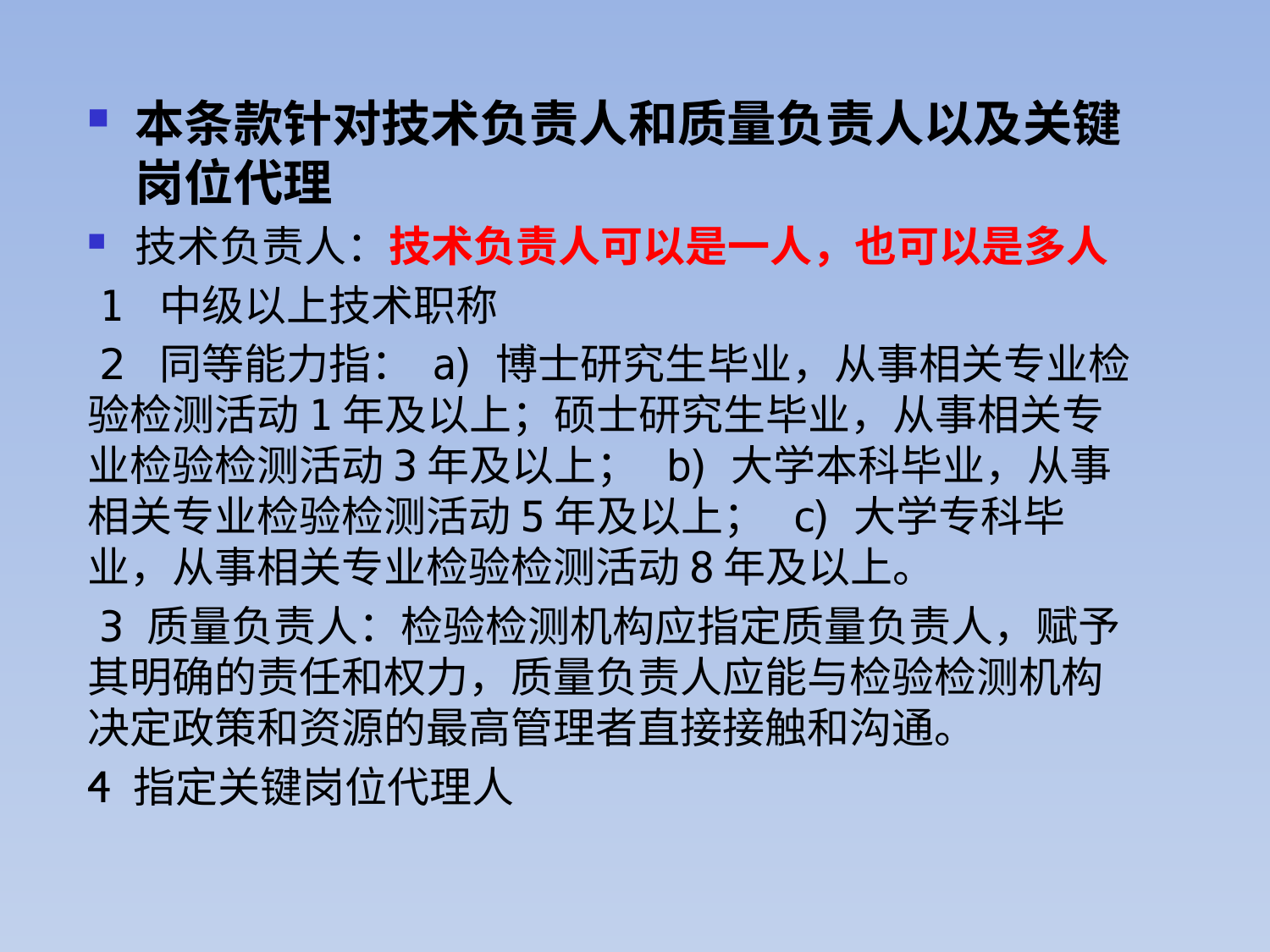

本条款针对技术负责人和质量负责人以及关键岗位代理
技术负责人：技术负责人可以是一人，也可以是多人
 1  中级以上技术职称
 2  同等能力指： a) 博士研究生毕业，从事相关专业检验检测活动1年及以上；硕士研究生毕业，从事相关专业检验检测活动3年及以上；  b) 大学本科毕业，从事相关专业检验检测活动5年及以上；  c) 大学专科毕业，从事相关专业检验检测活动8年及以上。
 3 质量负责人：检验检测机构应指定质量负责人，赋予其明确的责任和权力，质量负责人应能与检验检测机构决定政策和资源的最高管理者直接接触和沟通。
4 指定关键岗位代理人